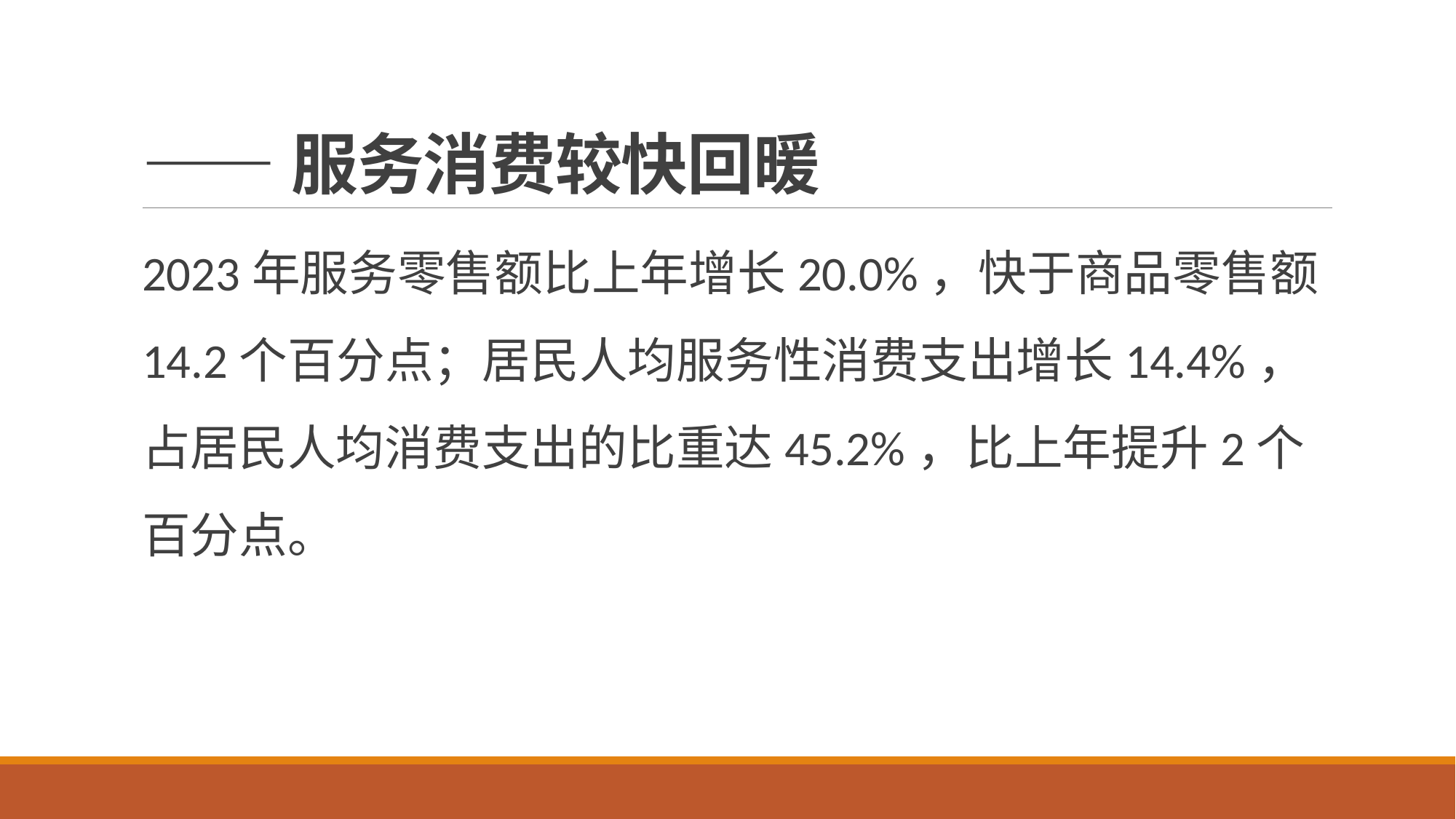

# ——服务消费较快回暖
2023年服务零售额比上年增长20.0%，快于商品零售额14.2个百分点；居民人均服务性消费支出增长14.4%，占居民人均消费支出的比重达45.2%，比上年提升2个百分点。